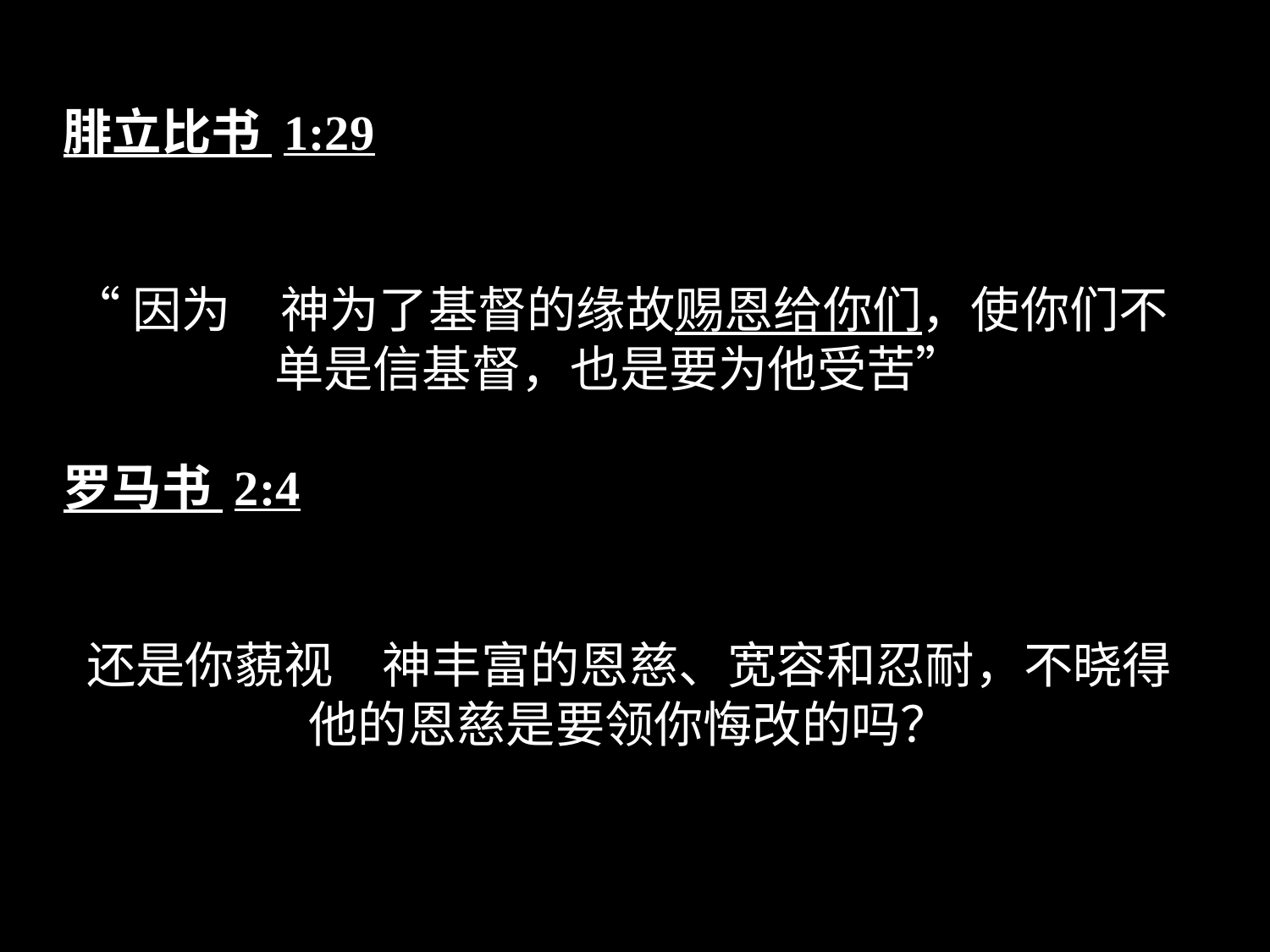

腓立比书 1:29

“因为　神为了基督的缘故赐恩给你们，使你们不单是信基督，也是要为他受苦”
罗马书 2:4

还是你藐视　神丰富的恩慈、宽容和忍耐，不晓得他的恩慈是要领你悔改的吗？